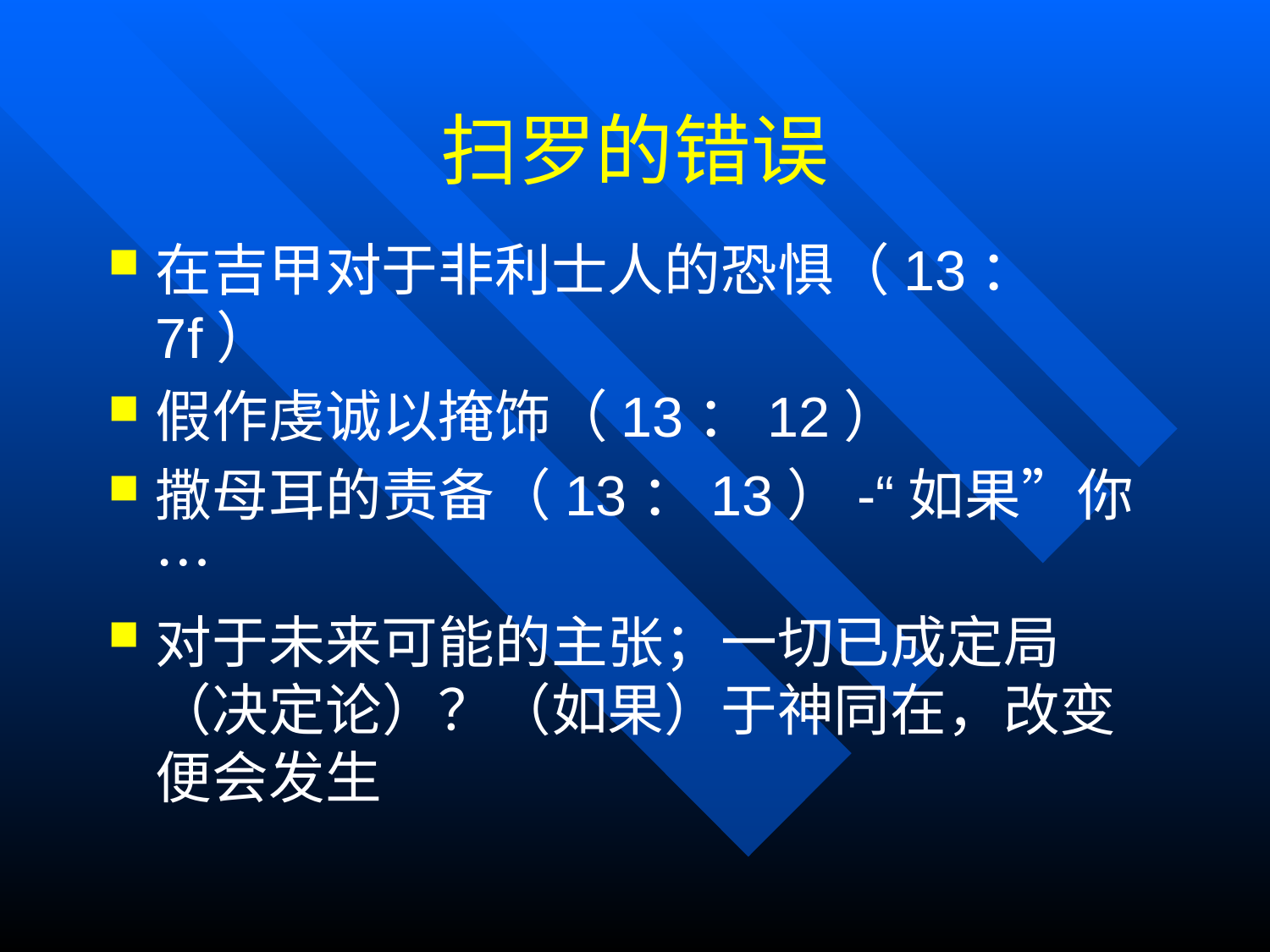

# 扫罗的错误
在吉甲对于非利士人的恐惧（13：7f）
假作虔诚以掩饰（13：12）
撒母耳的责备（13：13）-“如果”你…
对于未来可能的主张；一切已成定局（决定论）？（如果）于神同在，改变便会发生